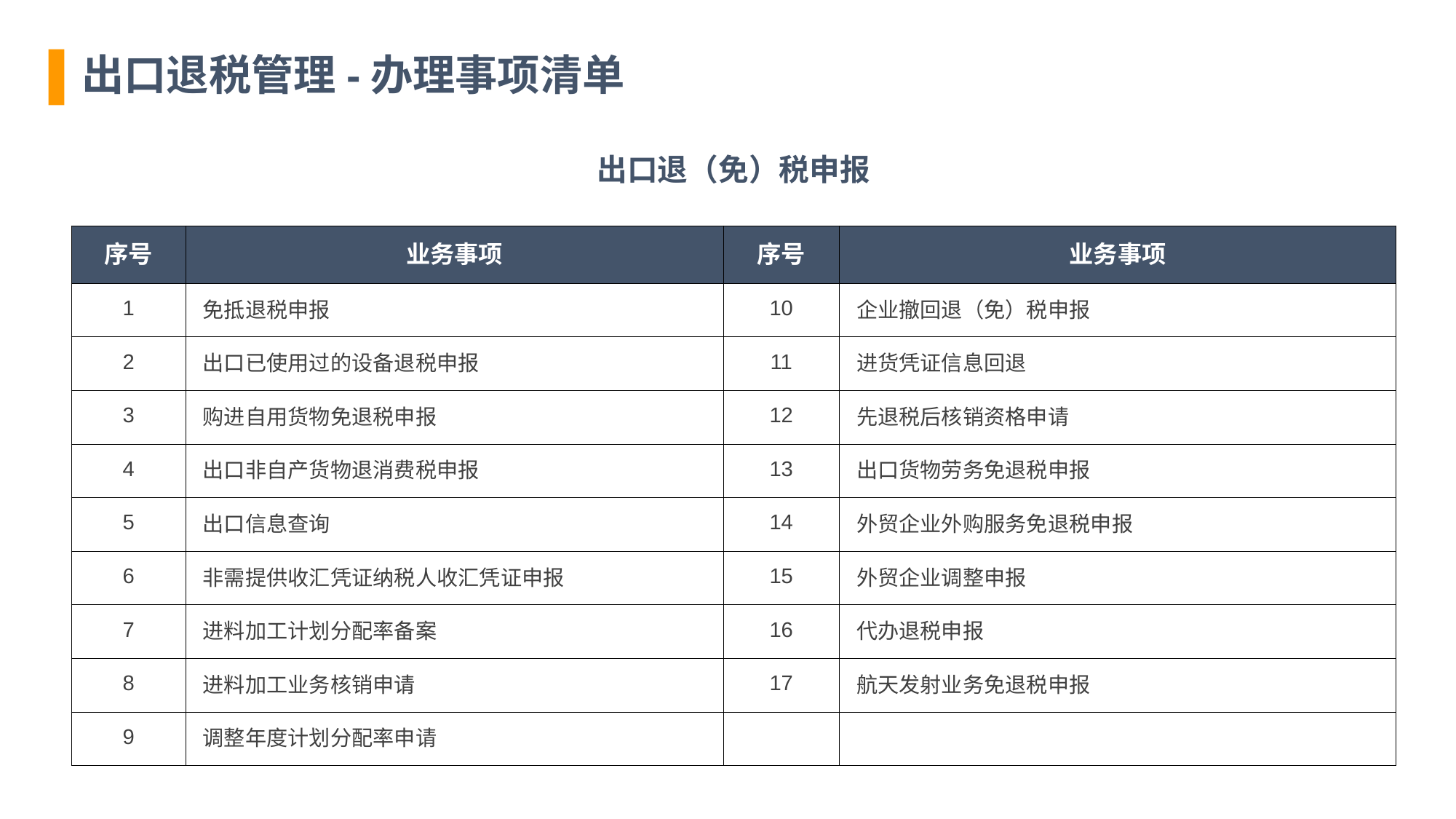

出口退税管理-办理事项清单

| 出口退（免）税申报 |  |  |  |
| --- | --- | --- | --- |
| 序号 | 业务事项 | 序号 | 业务事项 |
| 1 | 免抵退税申报 | 10 | 企业撤回退（免）税申报 |
| 2 | 出口已使用过的设备退税申报 | 11 | 进货凭证信息回退 |
| 3 | 购进自用货物免退税申报 | 12 | 先退税后核销资格申请 |
| 4 | 出口非自产货物退消费税申报 | 13 | 出口货物劳务免退税申报 |
| 5 | 出口信息查询 | 14 | 外贸企业外购服务免退税申报 |
| 6 | 非需提供收汇凭证纳税人收汇凭证申报 | 15 | 外贸企业调整申报 |
| 7 | 进料加工计划分配率备案 | 16 | 代办退税申报 |
| 8 | 进料加工业务核销申请 | 17 | 航天发射业务免退税申报 |
| 9 | 调整年度计划分配率申请 |  |  |